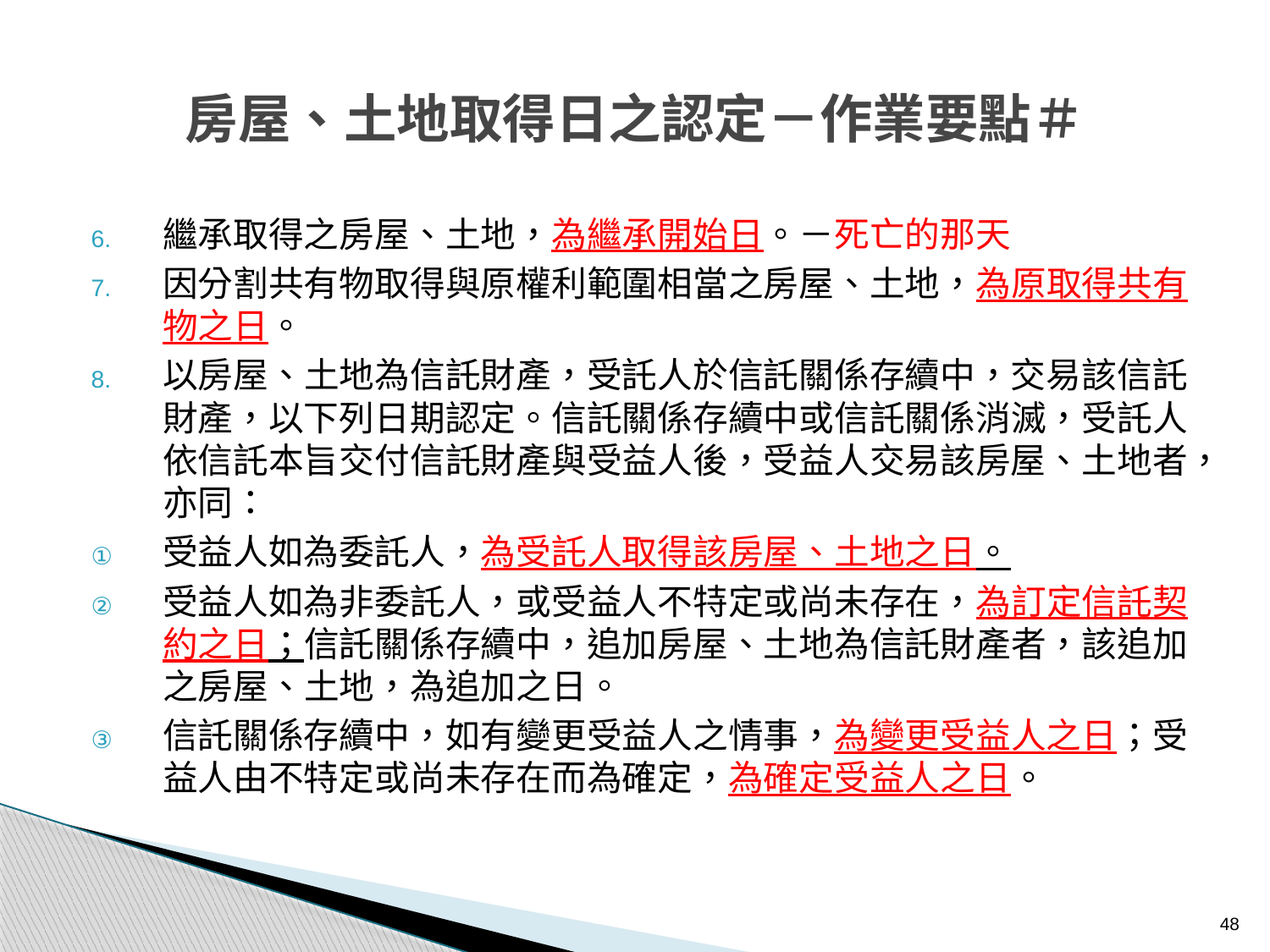

# 房屋、土地取得日之認定－作業要點＃
繼承取得之房屋、土地，為繼承開始日。－死亡的那天
因分割共有物取得與原權利範圍相當之房屋、土地，為原取得共有物之日。
以房屋、土地為信託財產，受託人於信託關係存續中，交易該信託財產，以下列日期認定。信託關係存續中或信託關係消滅，受託人依信託本旨交付信託財產與受益人後，受益人交易該房屋、土地者，亦同：
受益人如為委託人，為受託人取得該房屋、土地之日。
受益人如為非委託人，或受益人不特定或尚未存在，為訂定信託契約之日；信託關係存續中，追加房屋、土地為信託財產者，該追加之房屋、土地，為追加之日。
信託關係存續中，如有變更受益人之情事，為變更受益人之日；受益人由不特定或尚未存在而為確定，為確定受益人之日。
48